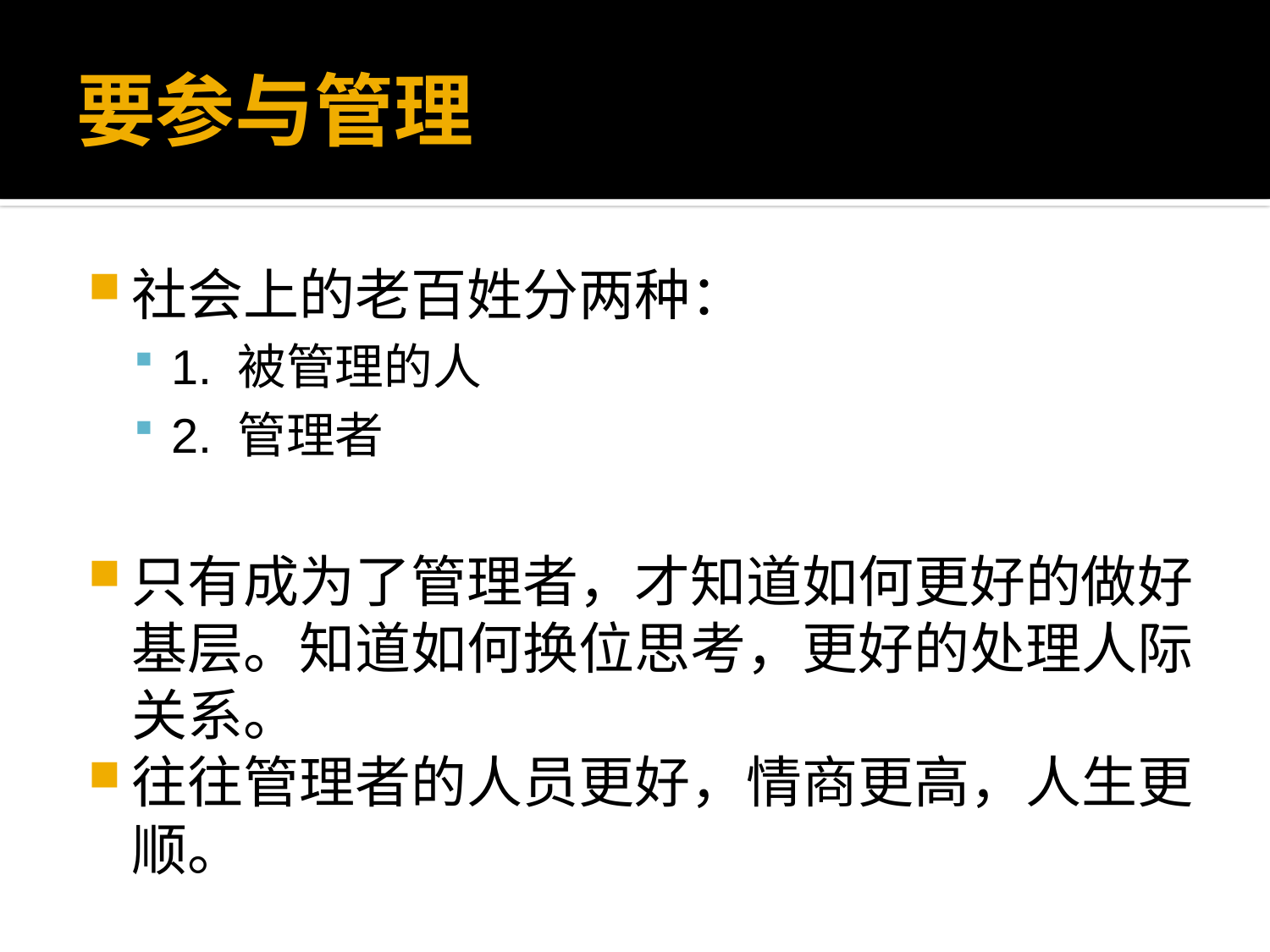

# 要参与管理
社会上的老百姓分两种：
1. 被管理的人
2. 管理者

只有成为了管理者，才知道如何更好的做好基层。知道如何换位思考，更好的处理人际关系。
往往管理者的人员更好，情商更高，人生更顺。